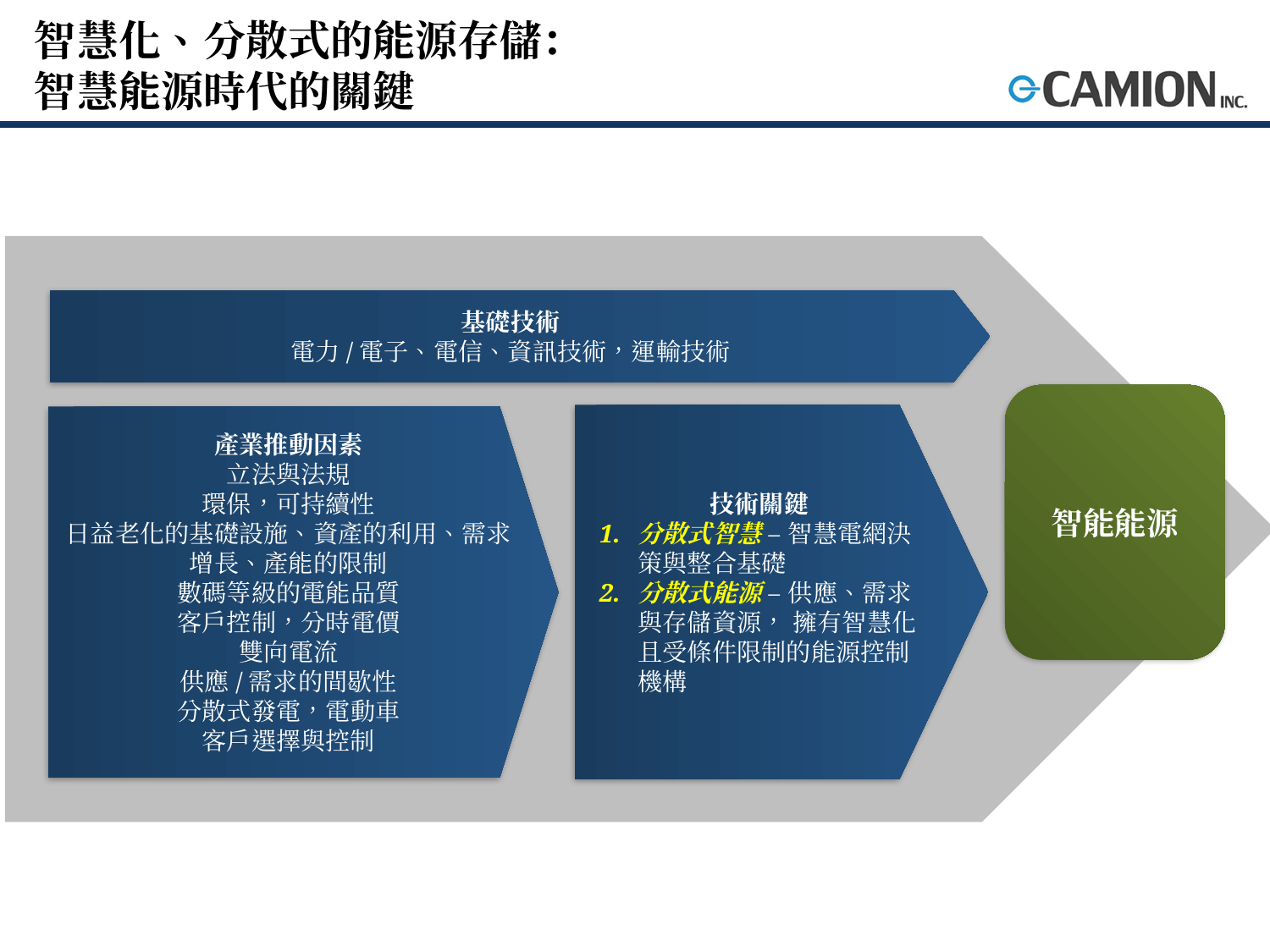

# 智慧化、分散式的能源存儲： 智慧能源時代的關鍵

基礎技術
電力/電子、電信、資訊技術，運輸技術
智能能源
技術關鍵
1.	分散式智慧 – 智慧電網決策與整合基礎
2.	分散式能源 – 供應、需求與存儲資源， 擁有智慧化且受條件限制的能源控制機構
產業推動因素
立法與法規
環保，可持續性
日益老化的基礎設施、資產的利用、需求
增長、產能的限制
數碼等級的電能品質
客戶控制，分時電價
雙向電流
供應/需求的間歇性
分散式發電，電動車
客戶選擇與控制